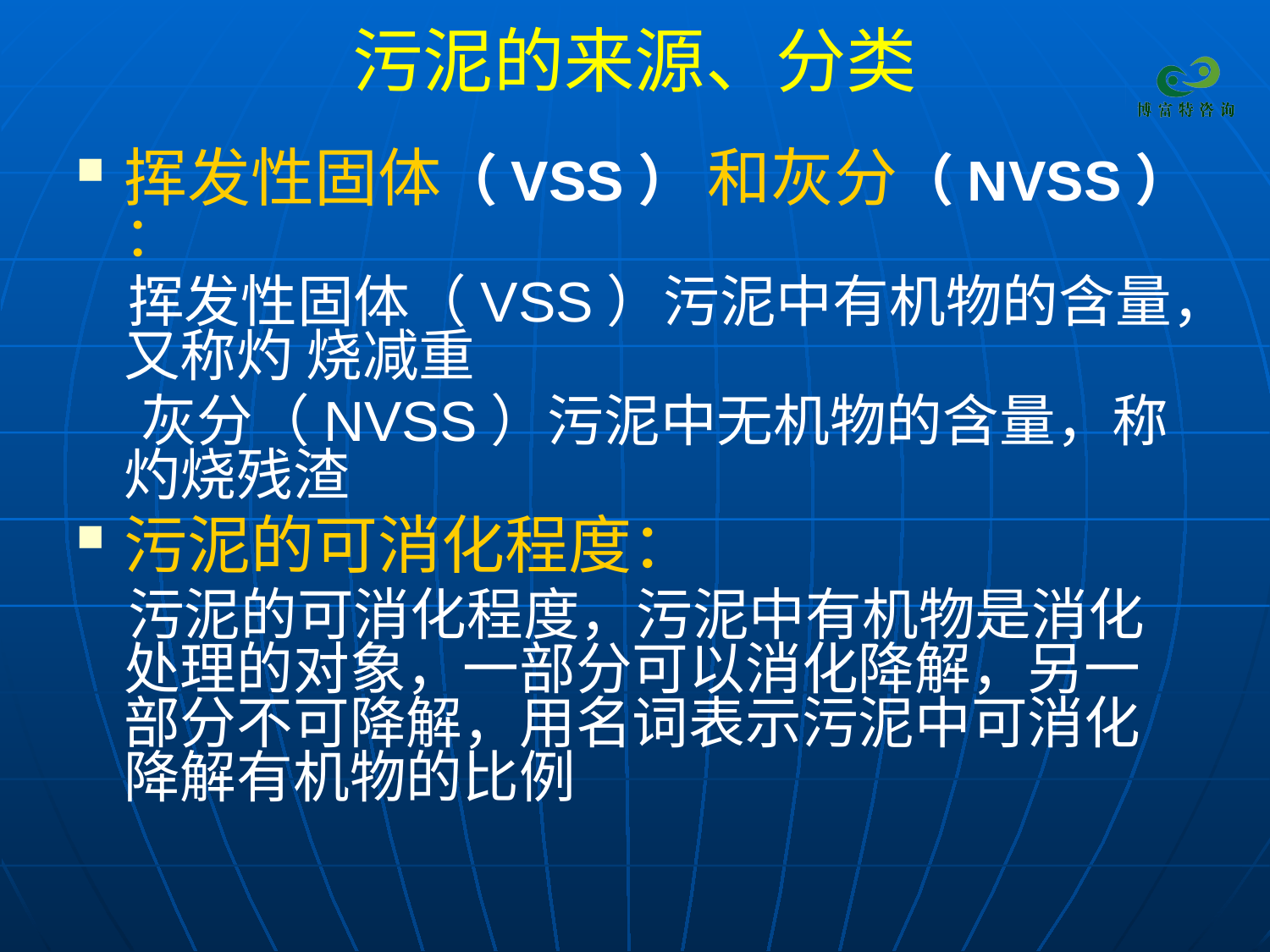

# 污泥的来源、分类
挥发性固体（VSS） 和灰分（NVSS） ：
   挥发性固体（VSS）污泥中有机物的含量，又称灼 烧减重
    灰分（NVSS）污泥中无机物的含量，称灼烧残渣
污泥的可消化程度：
   污泥的可消化程度，污泥中有机物是消化处理的对象，一部分可以消化降解，另一部分不可降解，用名词表示污泥中可消化降解有机物的比例